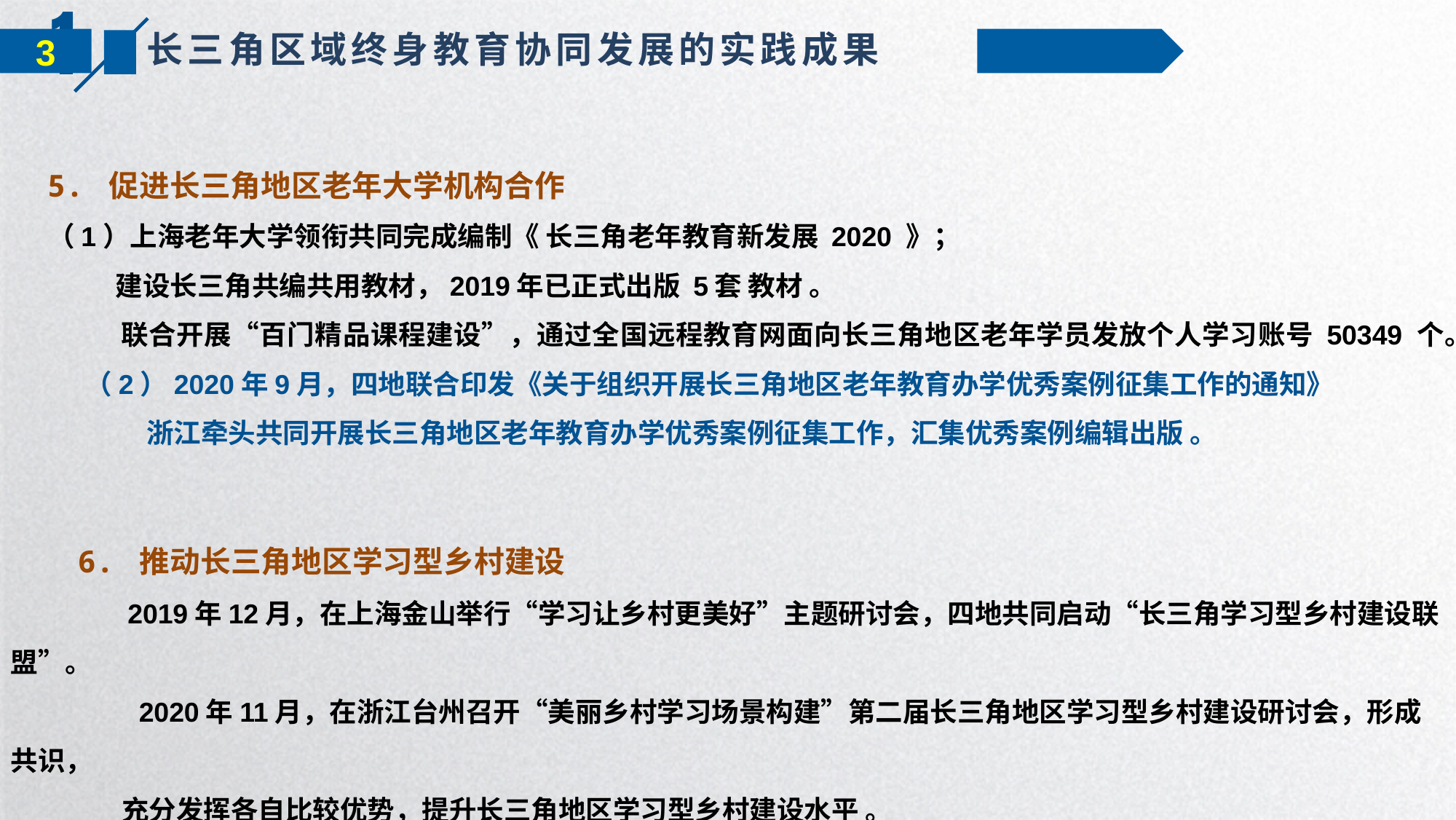

长三角区域终身教育协同发展的实践成果
3

5. 促进长三角地区老年大学机构合作
（1）上海老年大学领衔共同完成编制《 长三角老年教育新发展 2020 》；
          建设长三角共编共用教材，2019年已正式出版 5套 教材 。
          联合开展“百门精品课程建设”，通过全国远程教育网面向长三角地区老年学员发放个人学习账号 50349 个。
     （2）2020年9月，四地联合印发《关于组织开展长三角地区老年教育办学优秀案例征集工作的通知》
               浙江牵头共同开展长三角地区老年教育办学优秀案例征集工作，汇集优秀案例编辑出版 。

   6. 推动长三角地区学习型乡村建设
             2019年12月，在上海金山举行“学习让乡村更美好”主题研讨会，四地共同启动“长三角学习型乡村建设联盟”。
            2020年11月，在浙江台州召开“美丽乡村学习场景构建”第二届长三角地区学习型乡村建设研讨会，形成共识，
           充分发挥各自比较优势，提升长三角地区学习型乡村建设水平 。